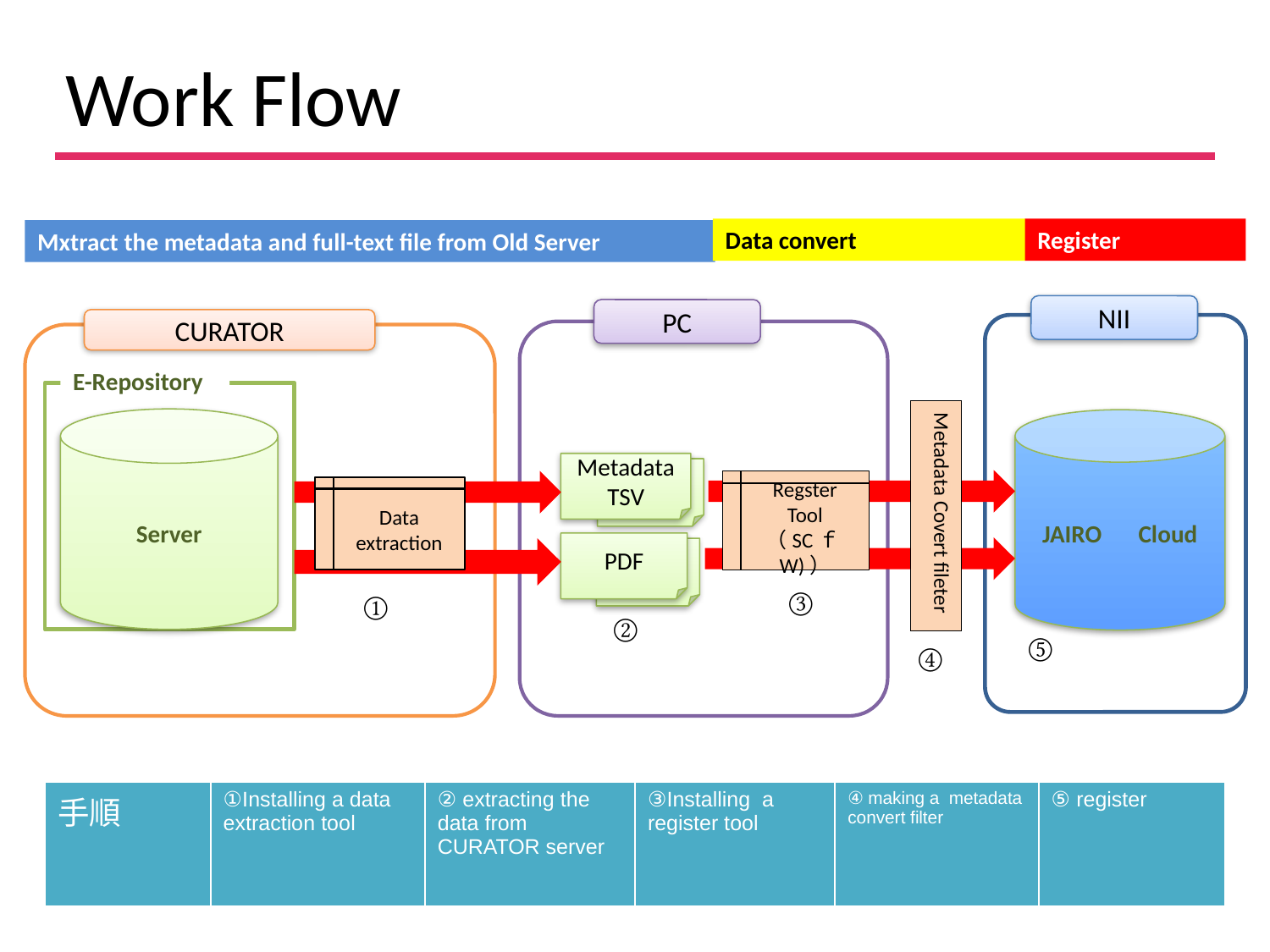

# Work Flow
Data convert
Register
Mxtract the metadata and full-text file from Old Server
NII
PC
CURATOR

E-Repository

Metadata Covert fileter
Server
JAIRO　Cloud
MetadataTSV

Regster Tool
（SCｆW)）
Data extraction
PDF

③
①
②
⑤
④
| 手順 | ①Installing a data extraction tool | ② extracting the data from CURATOR server | ③Installing a register tool | ④ making a metadata convert filter | ⑤ register |
| --- | --- | --- | --- | --- | --- |